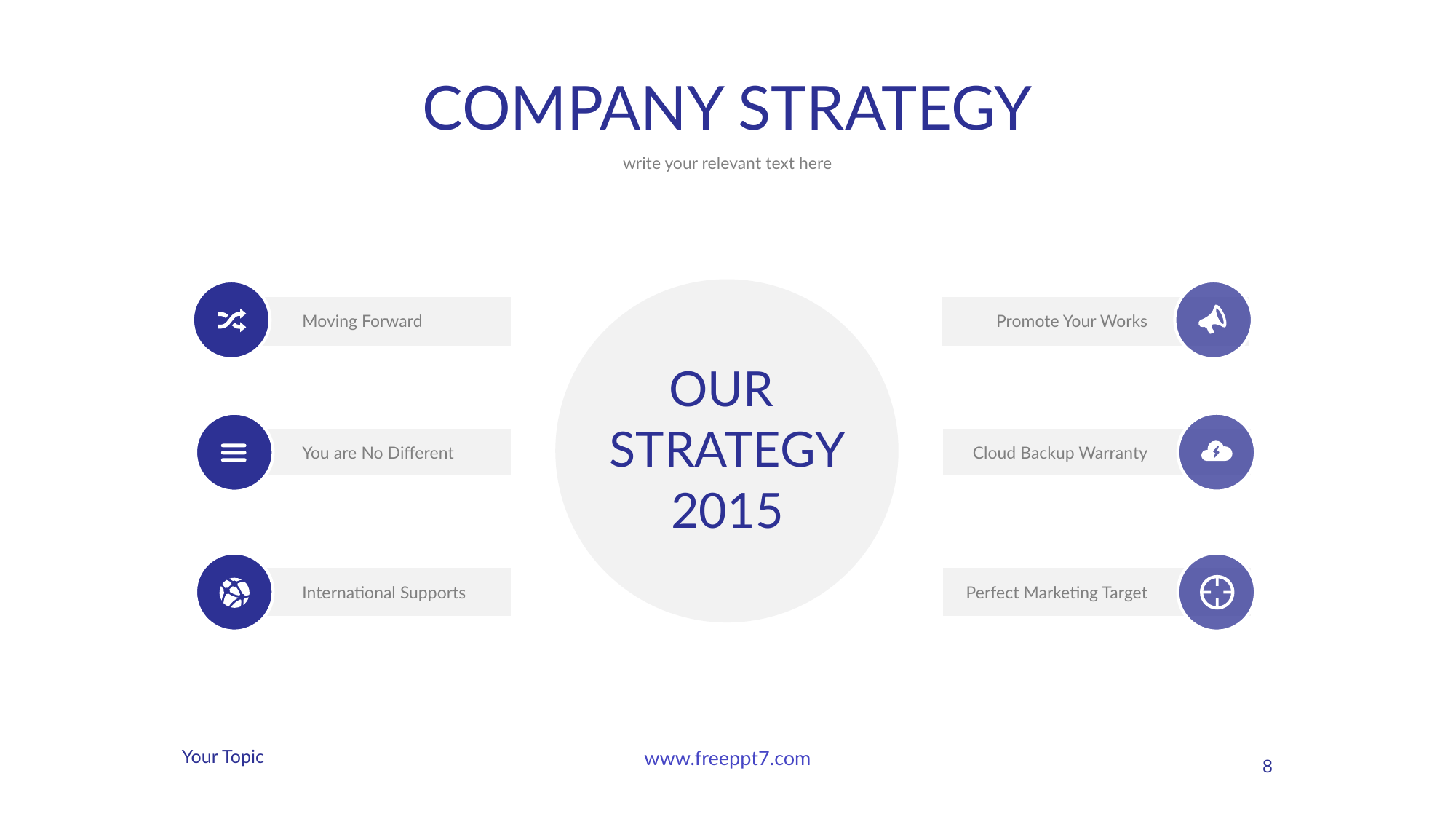

# COMPANY STRATEGY
write your relevant text here

Moving Forward
Promote Your Works
OUR
STRATEGY
2015

You are No Different
Cloud Backup Warranty

International Supports
Perfect Marketing Target
8
PPT模板 http://www.1ppt.com/moban/